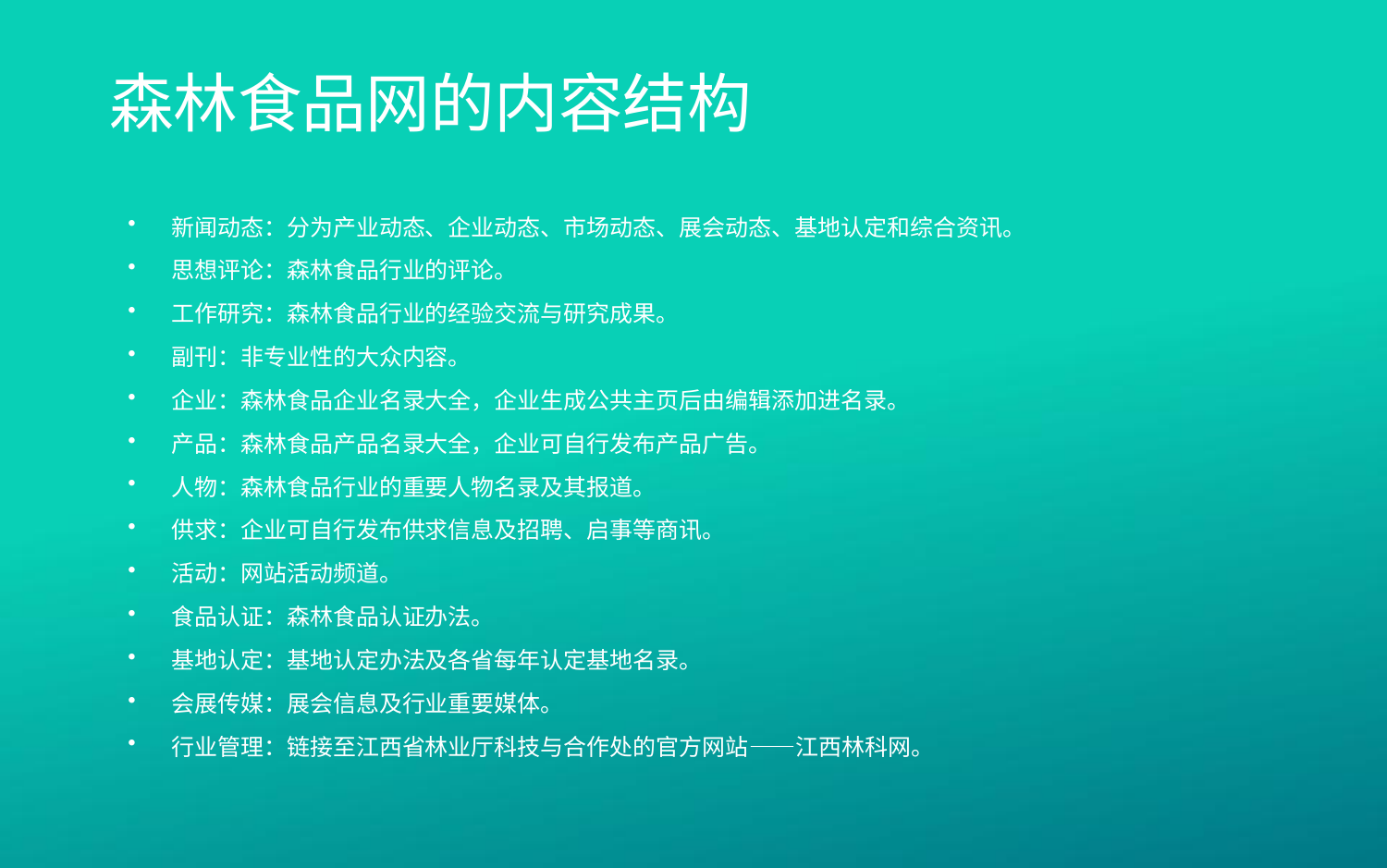

# 森林食品网的内容结构
新闻动态：分为产业动态、企业动态、市场动态、展会动态、基地认定和综合资讯。
思想评论：森林食品行业的评论。
工作研究：森林食品行业的经验交流与研究成果。
副刊：非专业性的大众内容。
企业：森林食品企业名录大全，企业生成公共主页后由编辑添加进名录。
产品：森林食品产品名录大全，企业可自行发布产品广告。
人物：森林食品行业的重要人物名录及其报道。
供求：企业可自行发布供求信息及招聘、启事等商讯。
活动：网站活动频道。
食品认证：森林食品认证办法。
基地认定：基地认定办法及各省每年认定基地名录。
会展传媒：展会信息及行业重要媒体。
行业管理：链接至江西省林业厅科技与合作处的官方网站——江西林科网。